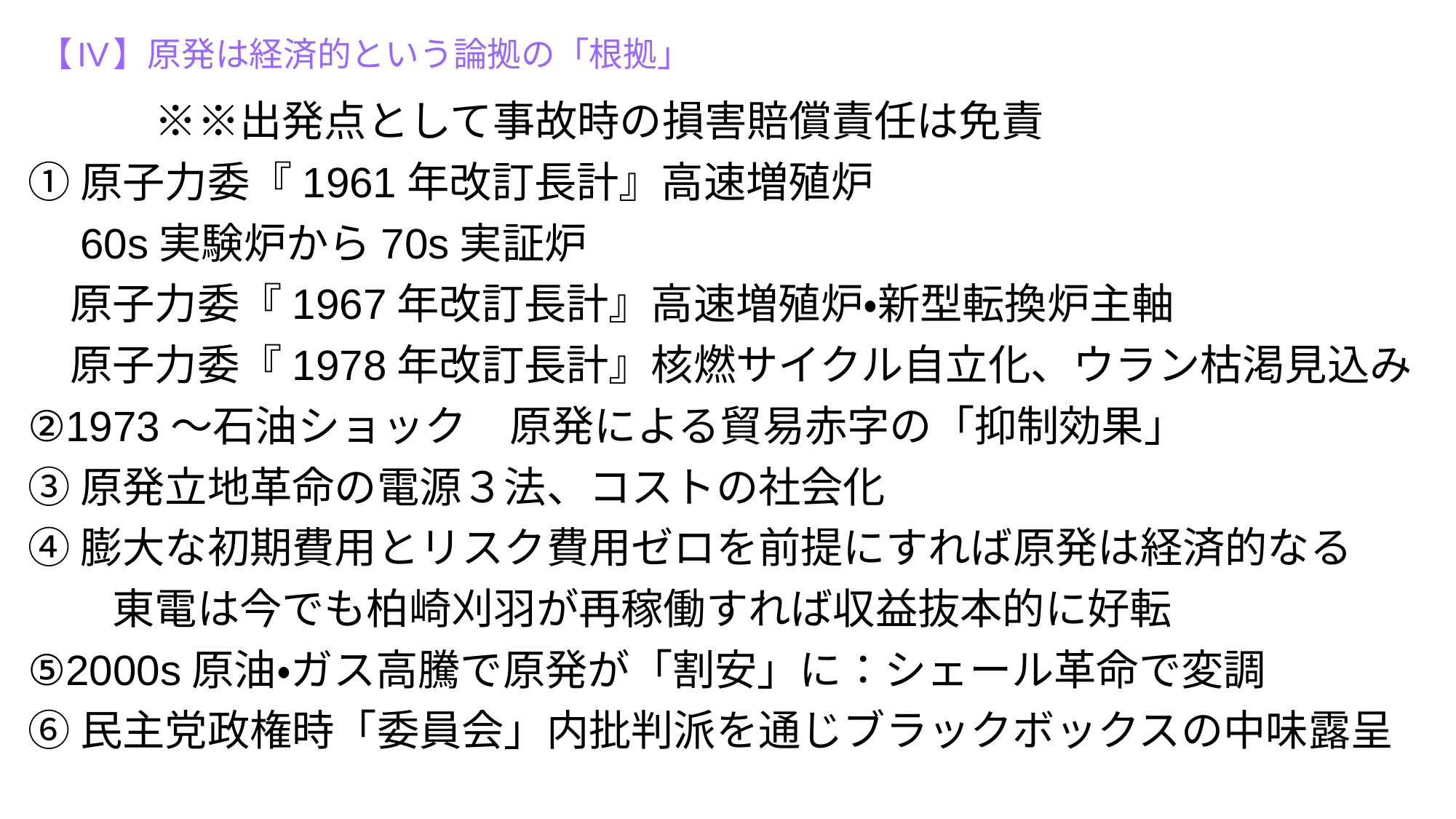

# 【IV】原発は経済的という論拠の「根拠」
　　　※※出発点として事故時の損害賠償責任は免責
①原子力委『1961年改訂長計』高速増殖炉
　60s実験炉から70s実証炉
　原子力委『1967年改訂長計』高速増殖炉・新型転換炉主軸
　原子力委『1978年改訂長計』核燃サイクル自立化、ウラン枯渇見込み
②1973～石油ショック　原発による貿易赤字の「抑制効果」
③原発立地革命の電源３法、コストの社会化
④膨大な初期費用とリスク費用ゼロを前提にすれば原発は経済的なる
　　東電は今でも柏崎刈羽が再稼働すれば収益抜本的に好転
⑤2000s原油・ガス高騰で原発が「割安」に：シェール革命で変調
⑥民主党政権時「委員会」内批判派を通じブラックボックスの中味露呈